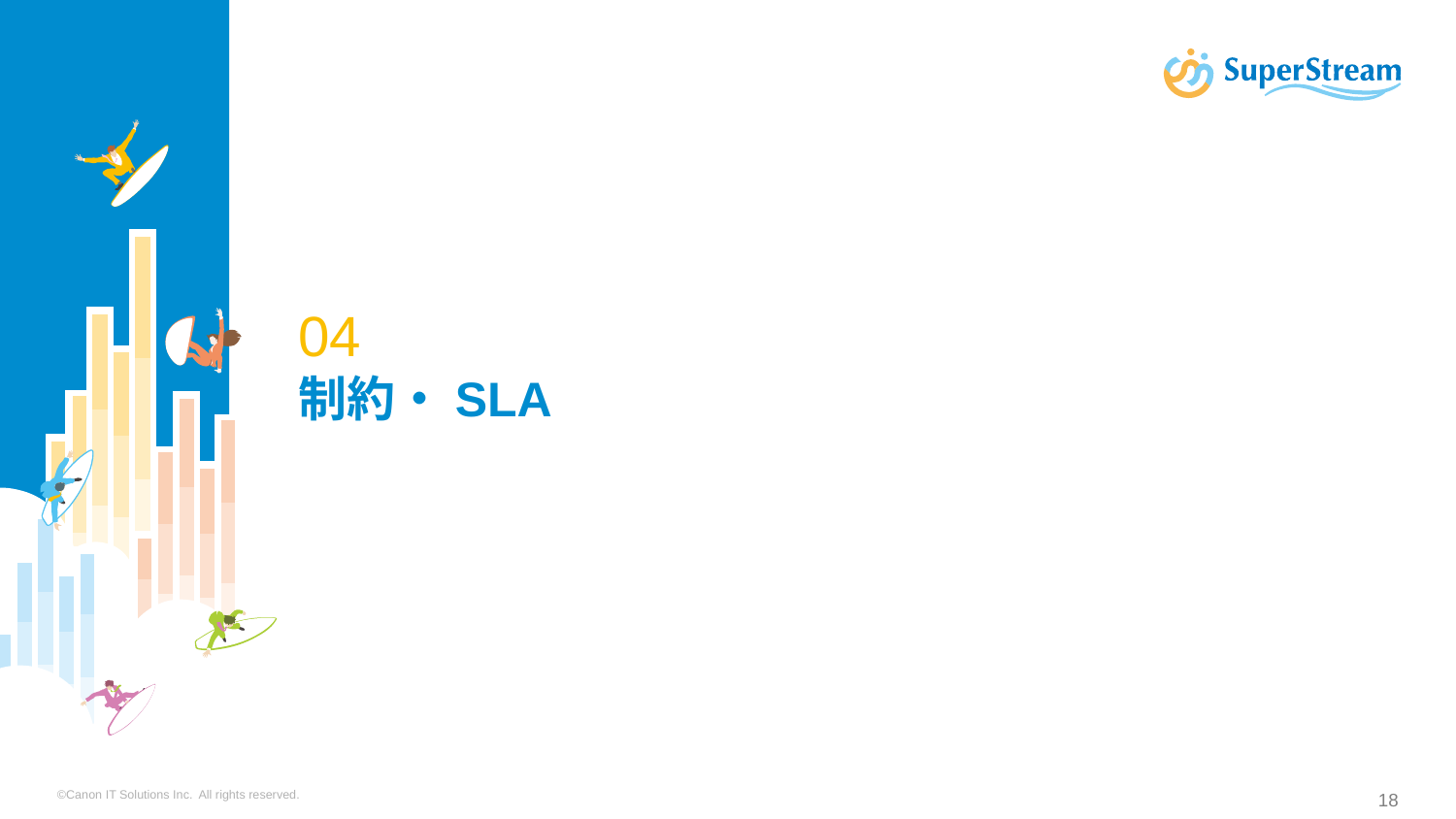

# 04 制約・SLA
©Canon IT Solutions Inc.  All rights reserved.
18